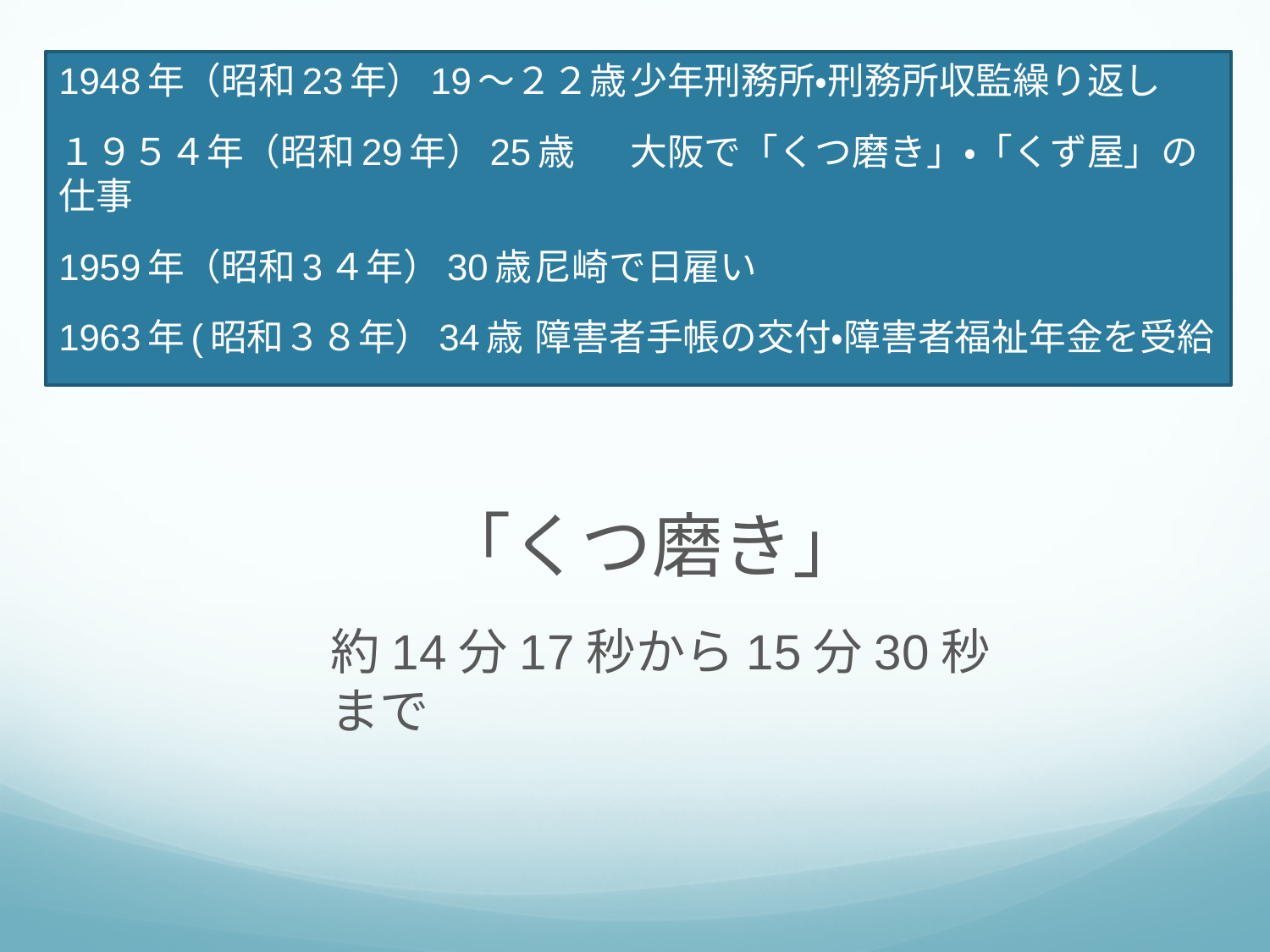

1948年（昭和23年）19〜２２歳	少年刑務所・刑務所収監繰り返し
１９５４年（昭和29年）25歳	大阪で「くつ磨き」・「くず屋」の仕事
1959年（昭和3４年）30歳	尼崎で日雇い
1963年(昭和３８年）34歳	障害者手帳の交付・障害者福祉年金を受給

「くつ磨き」
約14分17秒から15分30秒まで